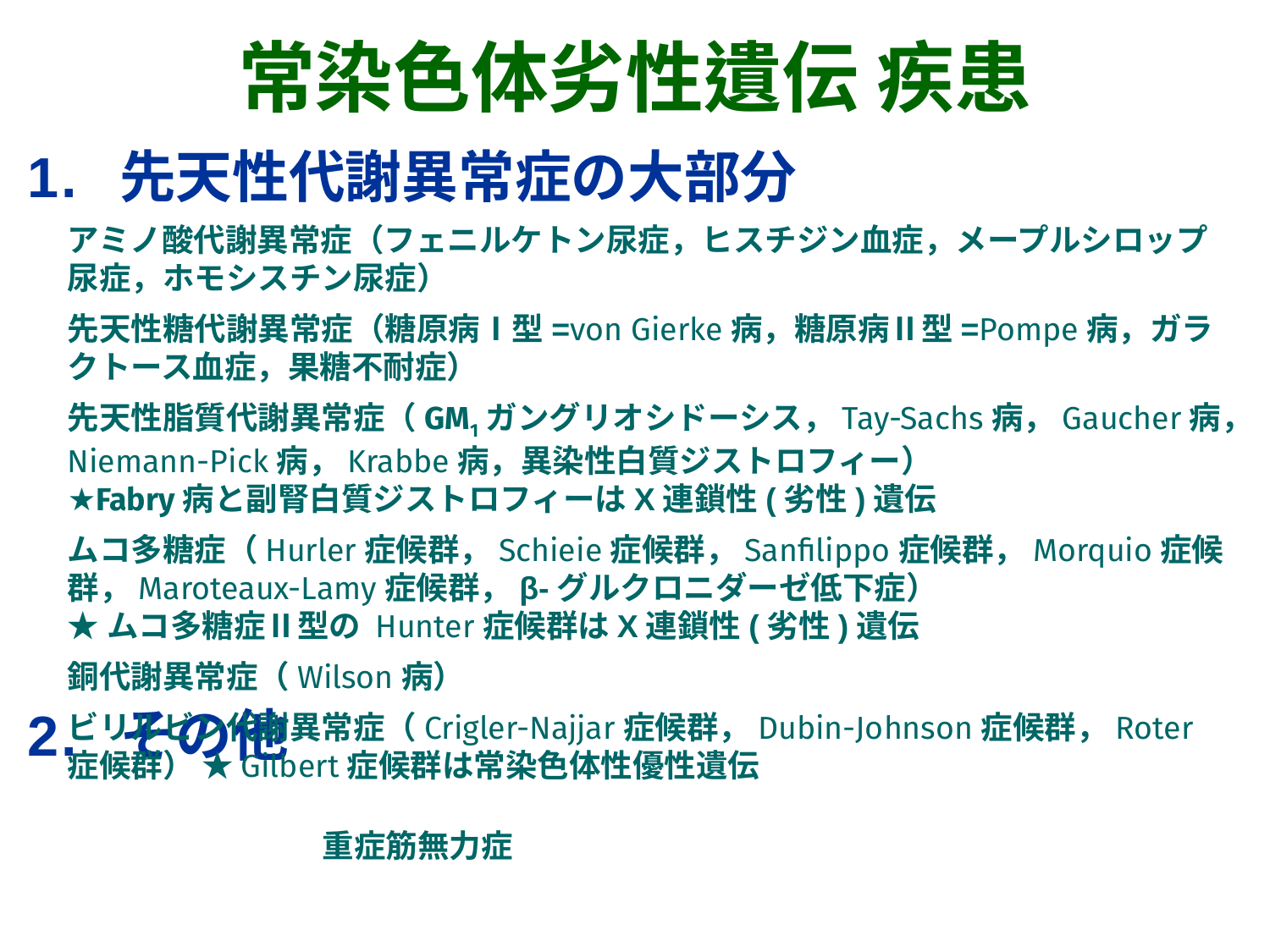

常染色体劣性遺伝 疾患

先天性代謝異常症の大部分
その他
アミノ酸代謝異常症（フェニルケトン尿症，ヒスチジン血症，メープルシロップ尿症，ホモシスチン尿症）

先天性糖代謝異常症（糖原病Ⅰ型=von Gierke病，糖原病Ⅱ型=Pompe病，ガラクトース血症，果糖不耐症）

先天性脂質代謝異常症（GM1ガングリオシドーシス，Tay-Sachs病，Gaucher病，Niemann-Pick病，Krabbe病，異染性白質ジストロフィー）
★Fabry病と副腎白質ジストロフィーはX連鎖性(劣性)遺伝

ムコ多糖症（Hurler症候群，Schieie症候群，Sanfilippo症候群，Morquio症候群，Maroteaux-Lamy症候群，β-グルクロニダーゼ低下症）
★ムコ多糖症Ⅱ型の Hunter症候群はX連鎖性(劣性)遺伝

銅代謝異常症（Wilson病）

ビリルビン代謝異常症（Crigler-Najjar症候群，Dubin-Johnson症候群，Roter症候群） ★Gilbert症候群は常染色体性優性遺伝
重症筋無力症